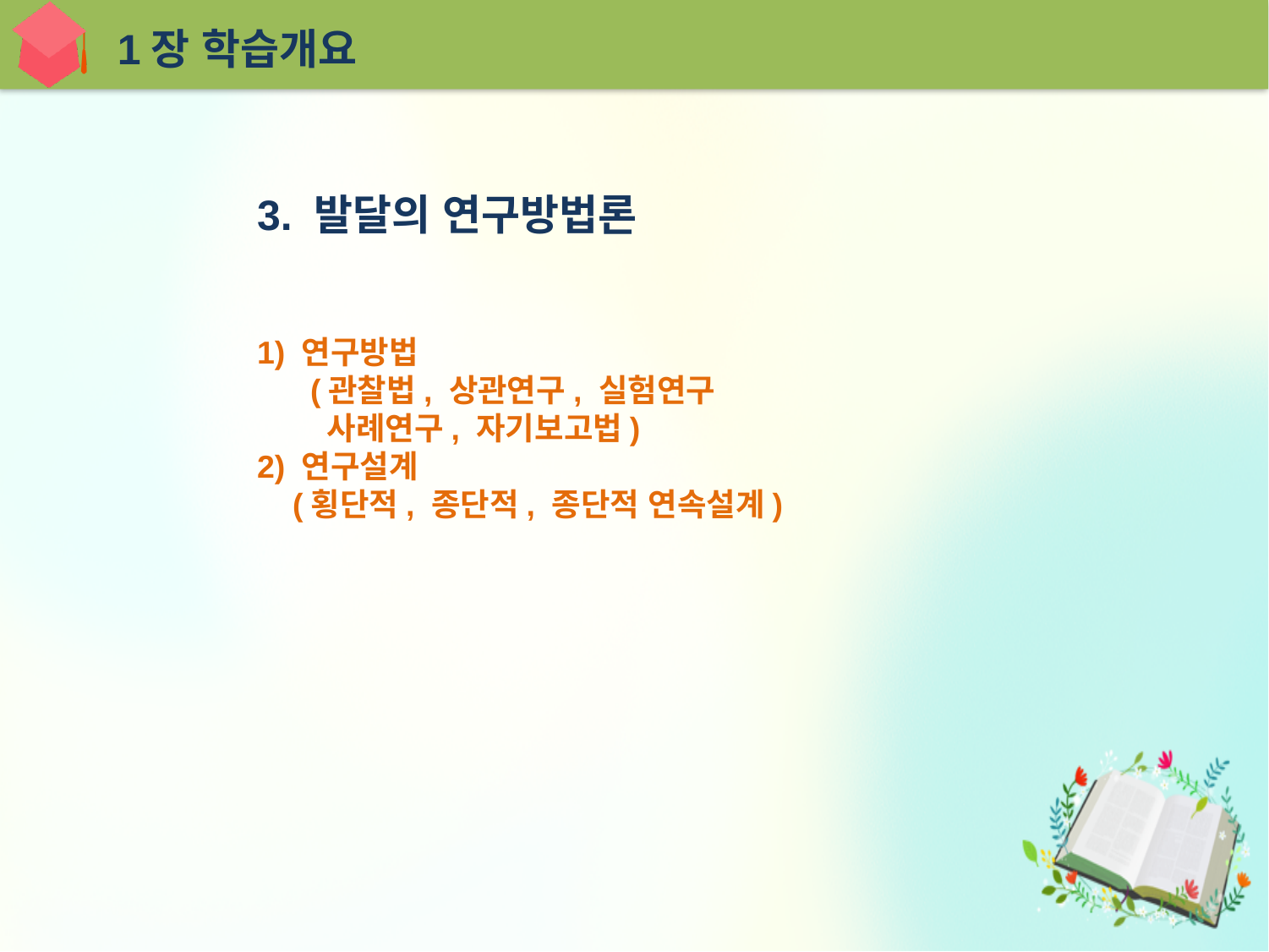

1장 학습개요

3. 발달의 연구방법론

1) 연구방법
      (관찰법, 상관연구, 실험연구
       사례연구, 자기보고법)
2) 연구설계
    (횡단적, 종단적, 종단적 연속설계)